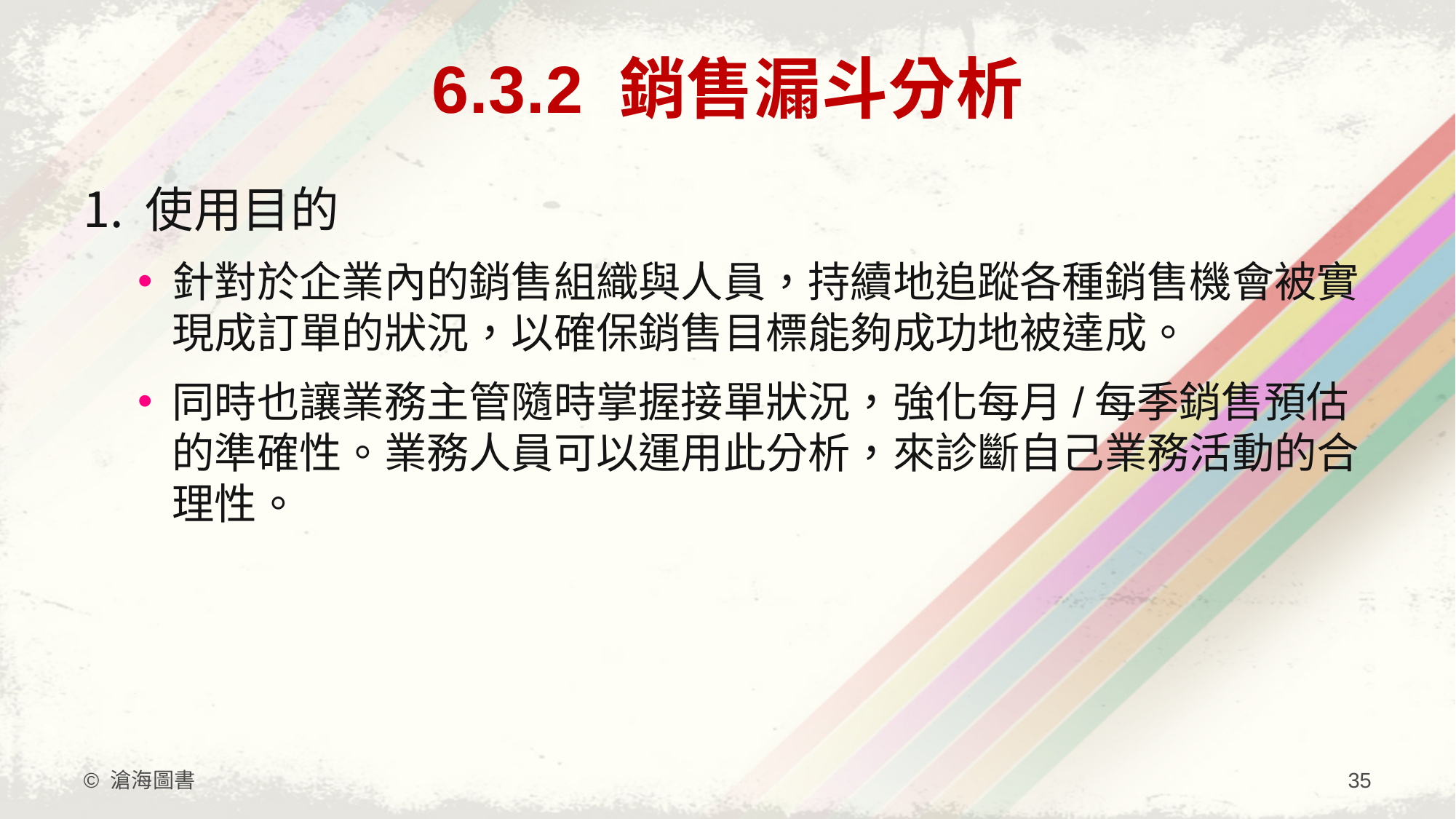

# 6.3.2 銷售漏斗分析
使用目的
針對於企業內的銷售組織與人員，持續地追蹤各種銷售機會被實現成訂單的狀況，以確保銷售目標能夠成功地被達成。
同時也讓業務主管隨時掌握接單狀況，強化每月/每季銷售預估的準確性。業務人員可以運用此分析，來診斷自己業務活動的合理性。
© 滄海圖書
35